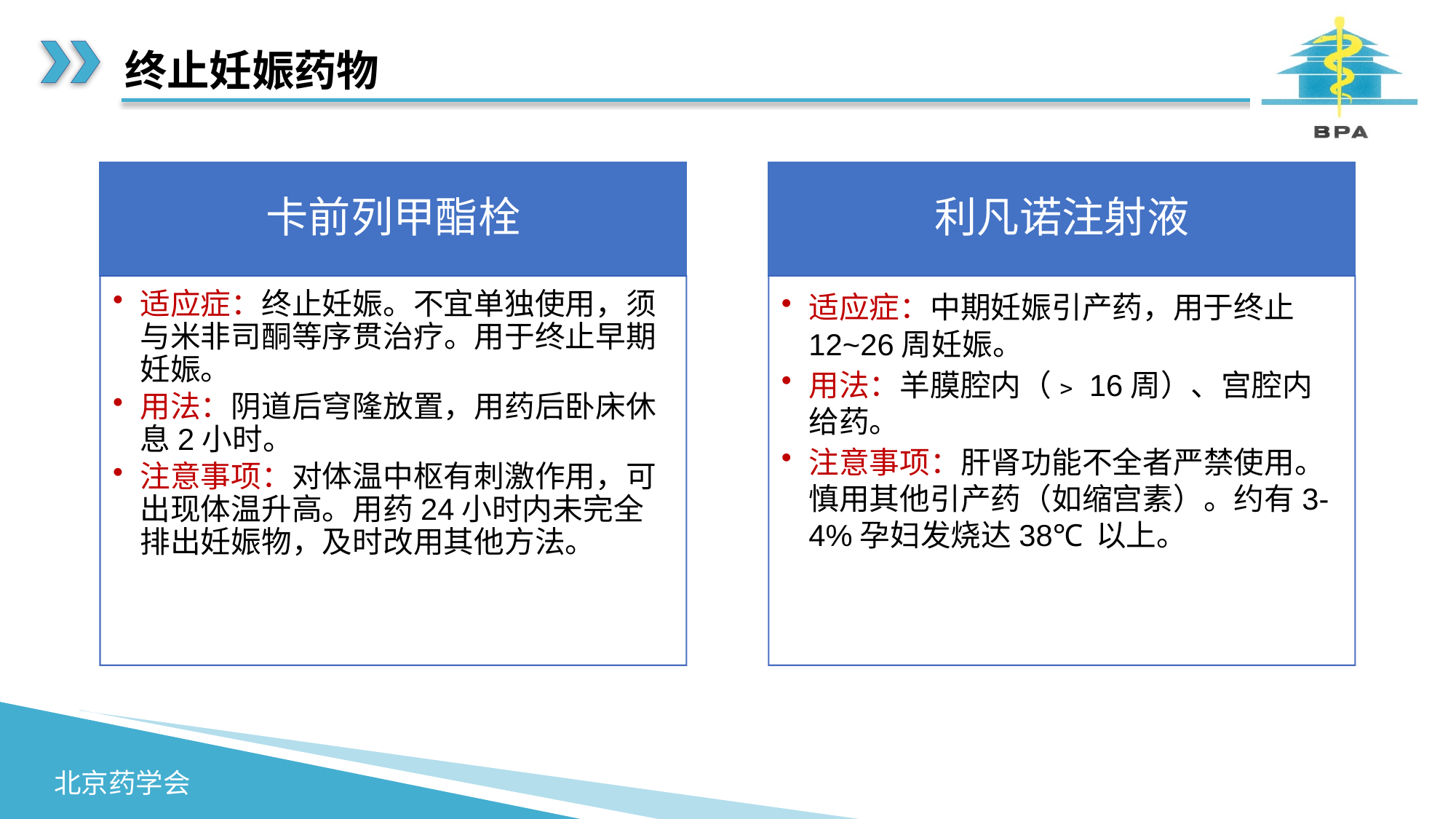

# 终止妊娠药物
卡前列甲酯栓
适应症：终止妊娠。不宜单独使用，须与米非司酮等序贯治疗。用于终止早期妊娠。
用法：阴道后穹隆放置，用药后卧床休息2小时。
注意事项：对体温中枢有刺激作用，可出现体温升高。用药24小时内未完全排出妊娠物，及时改用其他方法。
利凡诺注射液
适应症：中期妊娠引产药，用于终止12~26周妊娠。
用法：羊膜腔内（﹥16周）、宫腔内给药。
注意事项：肝肾功能不全者严禁使用。慎用其他引产药（如缩宫素）。约有3-4%孕妇发烧达38℃以上。